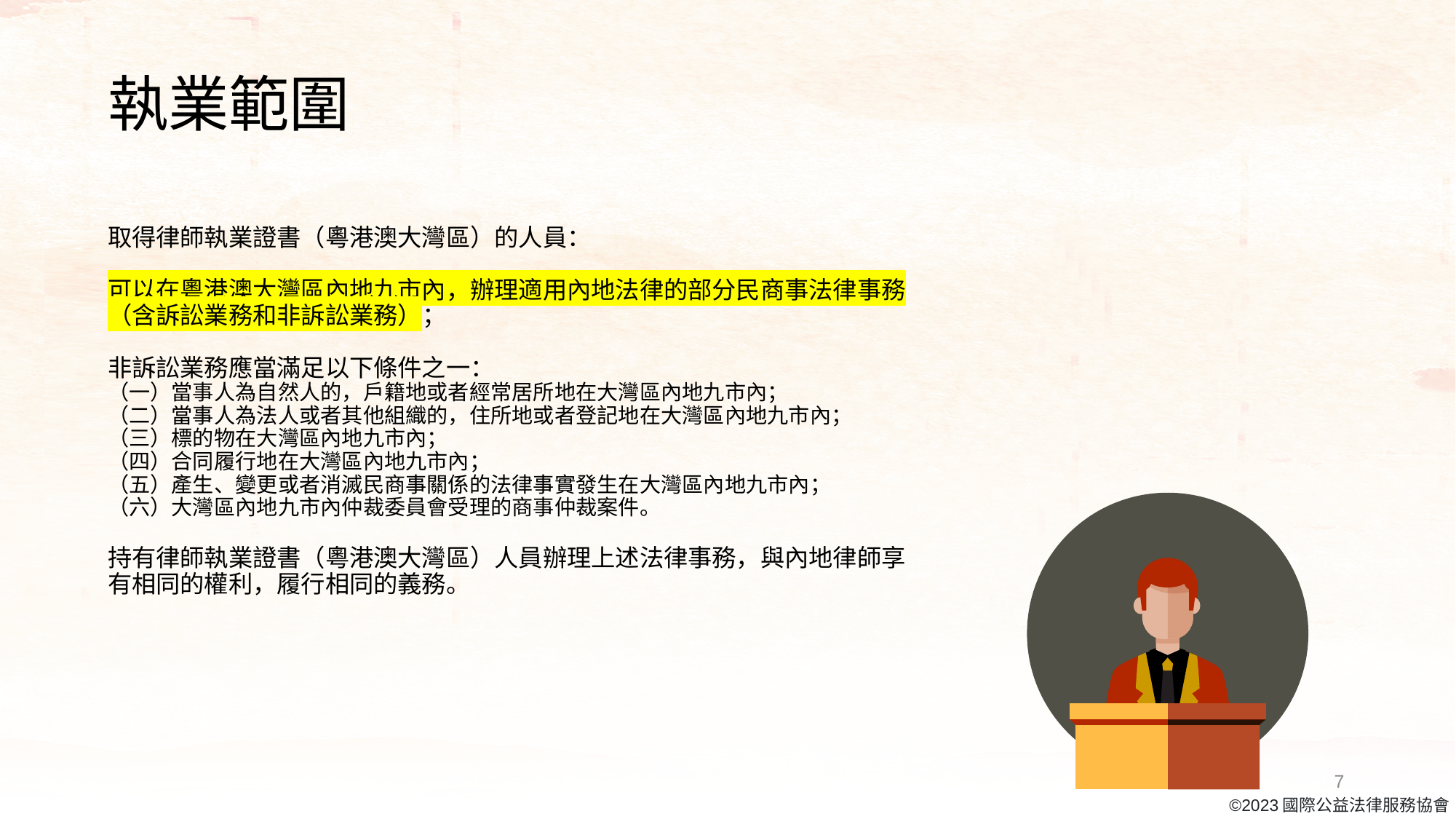

執業範圍
取得律師執業證書（粵港澳大灣區）的人員：
可以在粵港澳大灣區內地九市內，辦理適用內地法律的部分民商事法律事務（含訴訟業務和非訴訟業務）；
非訴訟業務應當滿足以下條件之一：
（一）當事人為自然人的，戶籍地或者經常居所地在大灣區內地九市內；
（二）當事人為法人或者其他組織的，住所地或者登記地在大灣區內地九市內；
（三）標的物在大灣區內地九市內；
（四）合同履行地在大灣區內地九市內；
（五）產生、變更或者消滅民商事關係的法律事實發生在大灣區內地九市內；
（六）大灣區內地九市內仲裁委員會受理的商事仲裁案件。
持有律師執業證書（粵港澳大灣區）人員辦理上述法律事務，與內地律師享有相同的權利，履行相同的義務。

7
©2023國際公益法律服務協會